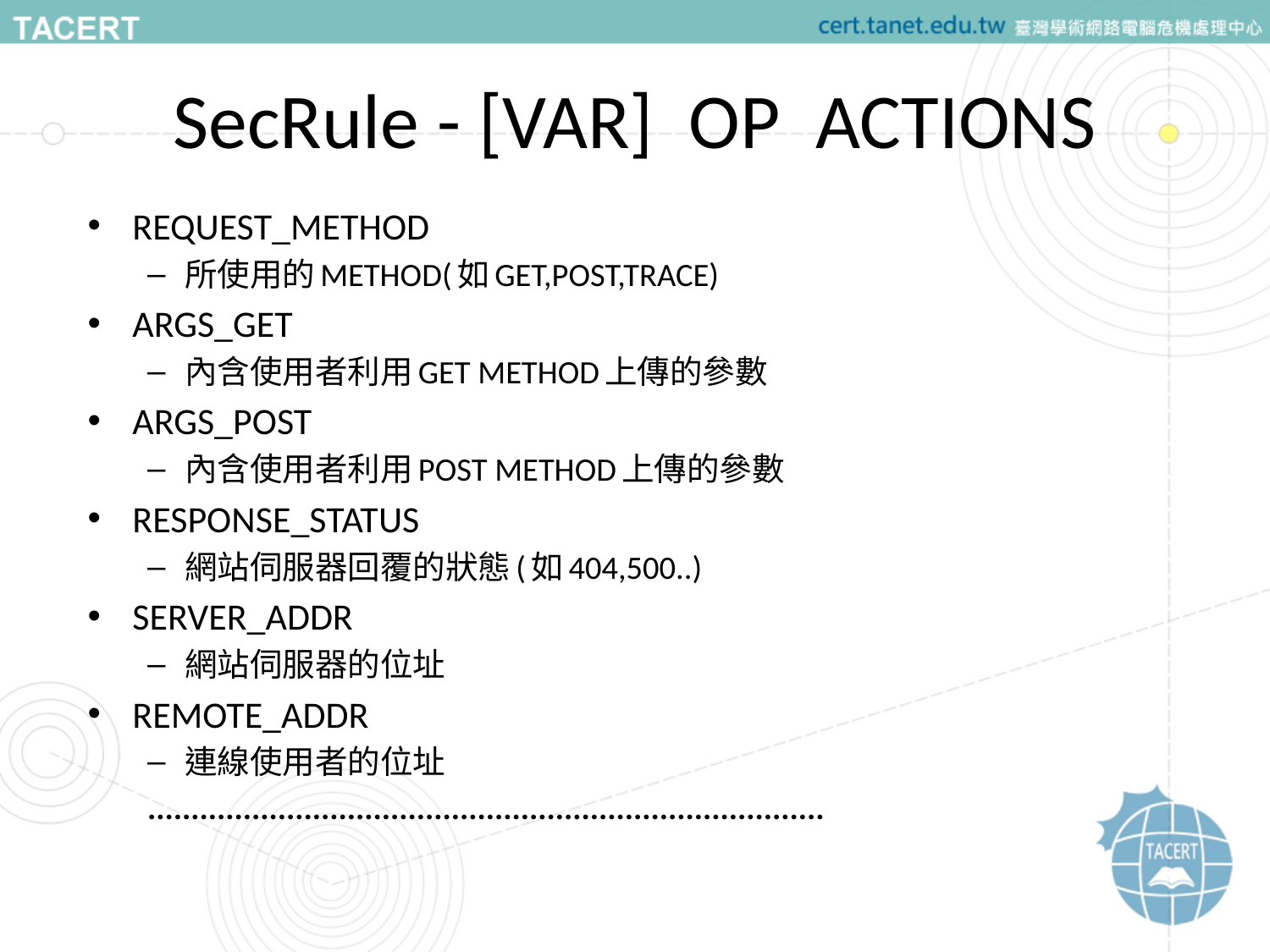

# SecRule - [VAR]  OP  ACTIONS
REQUEST_METHOD
所使用的METHOD(如GET,POST,TRACE)
ARGS_GET
內含使用者利用GET METHOD上傳的參數
ARGS_POST
內含使用者利用POST METHOD上傳的參數
RESPONSE_STATUS
網站伺服器回覆的狀態(如404,500..)
SERVER_ADDR
網站伺服器的位址
REMOTE_ADDR
連線使用者的位址
..............................................................................